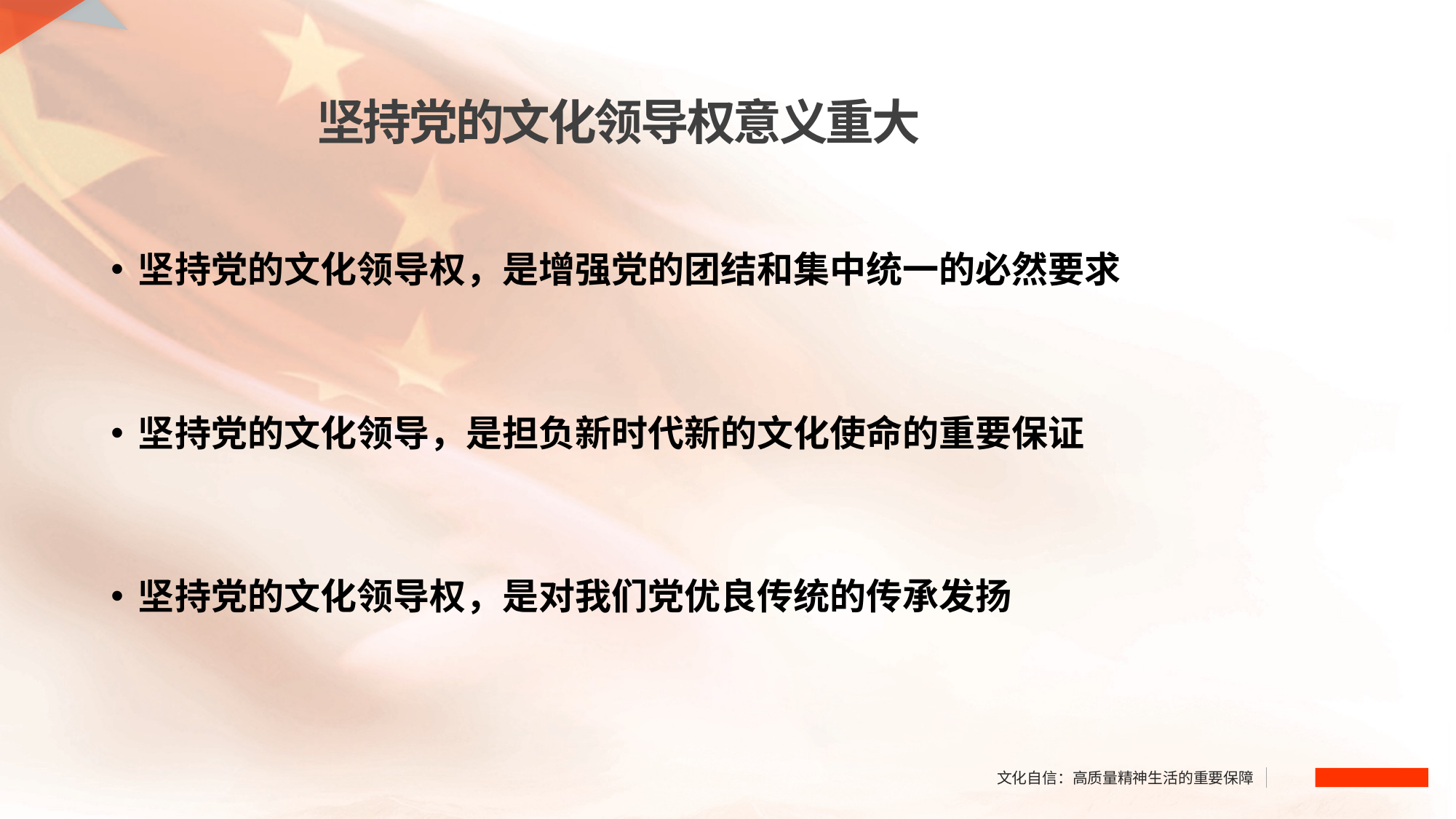

# 坚持党的文化领导权意义重大
坚持党的文化领导权，是增强党的团结和集中统一的必然要求

坚持党的文化领导，是担负新时代新的文化使命的重要保证

坚持党的文化领导权，是对我们党优良传统的传承发扬